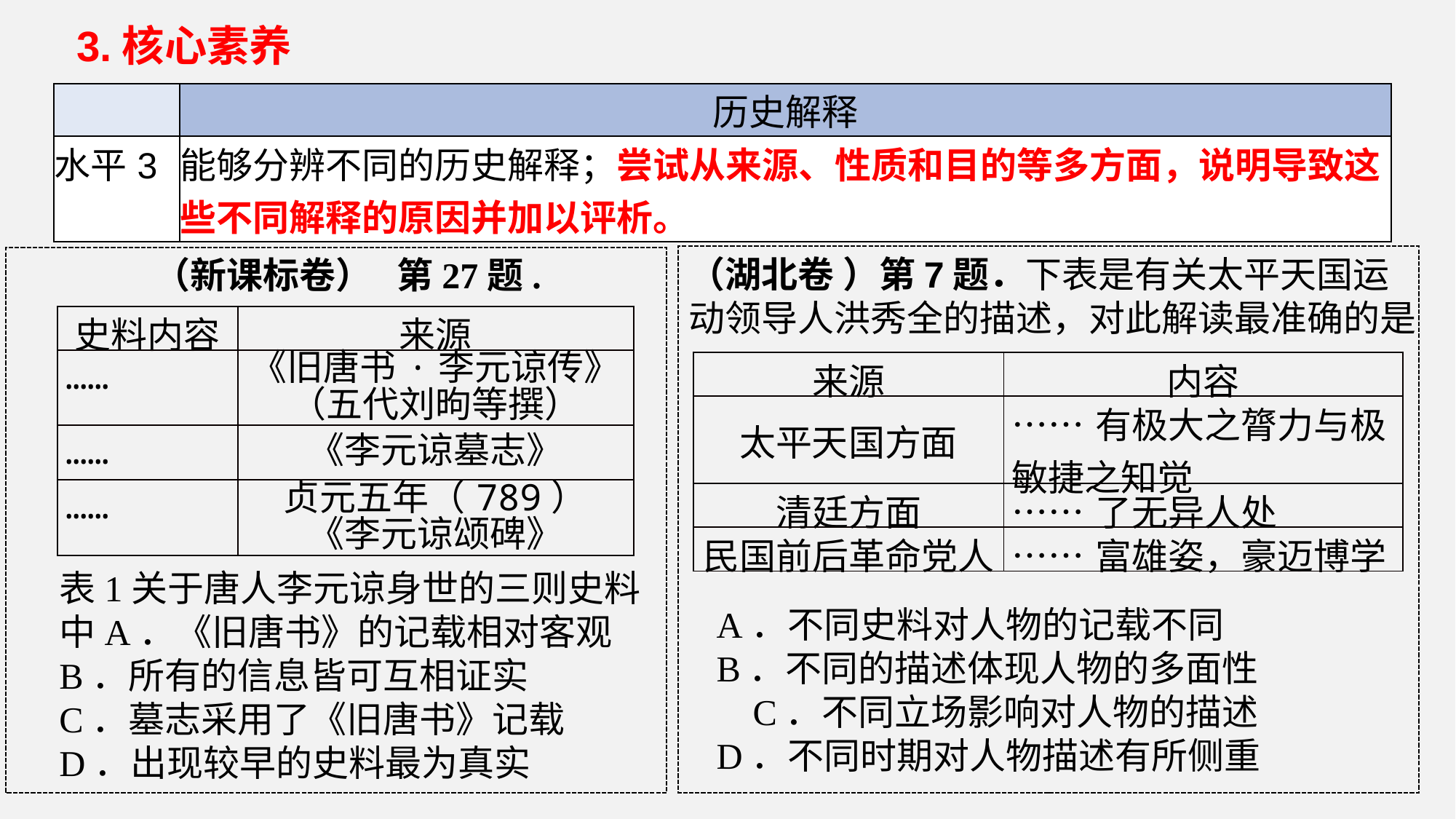

3.核心素养
|  | 历史解释 |
| --- | --- |
| 水平3 | 能够分辨不同的历史解释；尝试从来源、性质和目的等多方面，说明导致这些不同解释的原因并加以评析。 |

（湖北卷 ）第7题．下表是有关太平天国运动领导人洪秀全的描述，对此解读最准确的是
（新课标卷）   第27题.

| 史料内容 | 来源 |
| --- | --- |
| …… | 《旧唐书·李元谅传》 （五代刘昫等撰） |
| …… | 《李元谅墓志》 |
| …… | 贞元五年（789） 《李元谅颂碑》 |
| 来源 | 内容 |
| --- | --- |
| 太平天国方面 | ……有极大之膂力与极敏捷之知觉 |
| 清廷方面 | ……了无异人处 |
| 民国前后革命党人 | ……富雄姿，豪迈博学 |
表1关于唐人李元谅身世的三则史料中A．《旧唐书》的记载相对客观
B．所有的信息皆可互相证实
C．墓志采用了《旧唐书》记载
D．出现较早的史料最为真实
A．不同史料对人物的记载不同
B．不同的描述体现人物的多面性    C．不同立场影响对人物的描述
D．不同时期对人物描述有所侧重